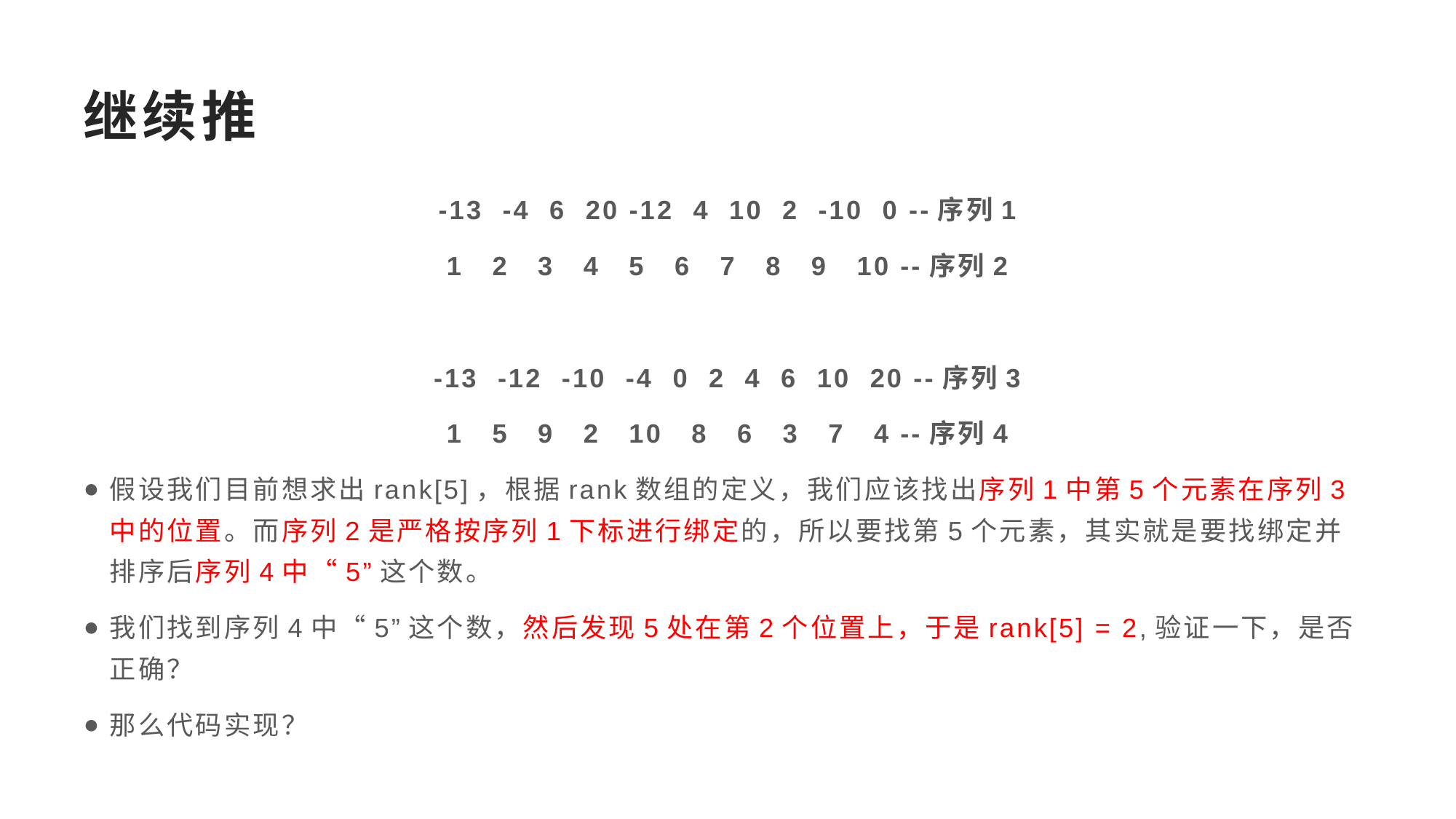

# 继续推
-13  -4  6  20 -12  4  10  2  -10  0 --序列1
1   2   3   4   5   6   7   8   9   10 --序列2

-13  -12  -10  -4  0  2  4  6  10  20 --序列3
1   5   9   2   10   8   6   3   7   4 --序列4
假设我们目前想求出rank[5]，根据rank数组的定义，我们应该找出序列1中第5个元素在序列3中的位置。而序列2是严格按序列1下标进行绑定的，所以要找第5个元素，其实就是要找绑定并排序后序列4中“5”这个数。
我们找到序列4中“5”这个数，然后发现5处在第2个位置上，于是rank[5] = 2,验证一下，是否正确？
那么代码实现？